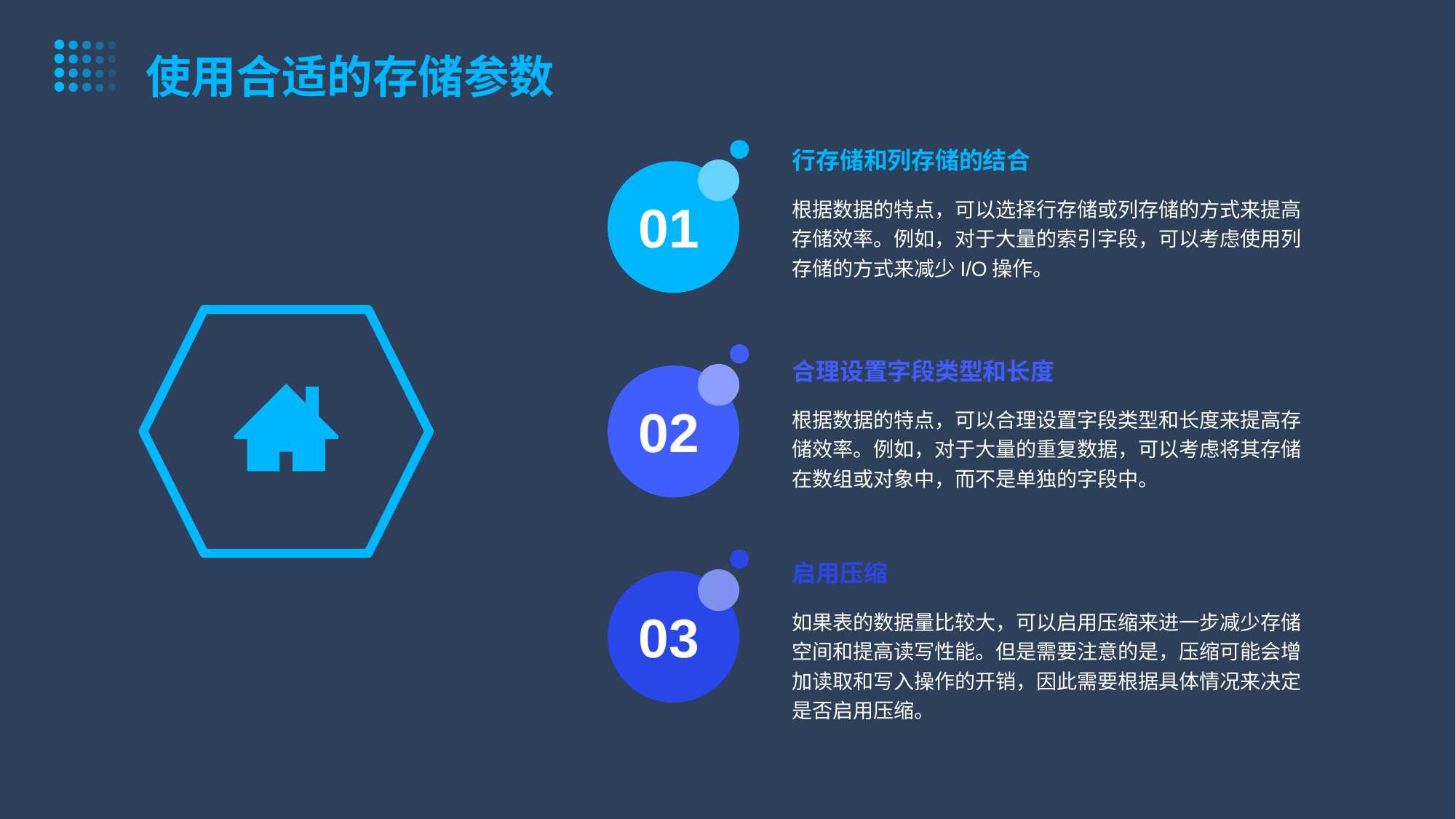

使用合适的存储参数

行存储和列存储的结合

根据数据的特点，可以选择行存储或列存储的方式来提高存储效率。例如，对于大量的索引字段，可以考虑使用列存储的方式来减少I/O操作。
01

合理设置字段类型和长度

根据数据的特点，可以合理设置字段类型和长度来提高存储效率。例如，对于大量的重复数据，可以考虑将其存储在数组或对象中，而不是单独的字段中。
02

启用压缩

如果表的数据量比较大，可以启用压缩来进一步减少存储空间和提高读写性能。但是需要注意的是，压缩可能会增加读取和写入操作的开销，因此需要根据具体情况来决定是否启用压缩。
03